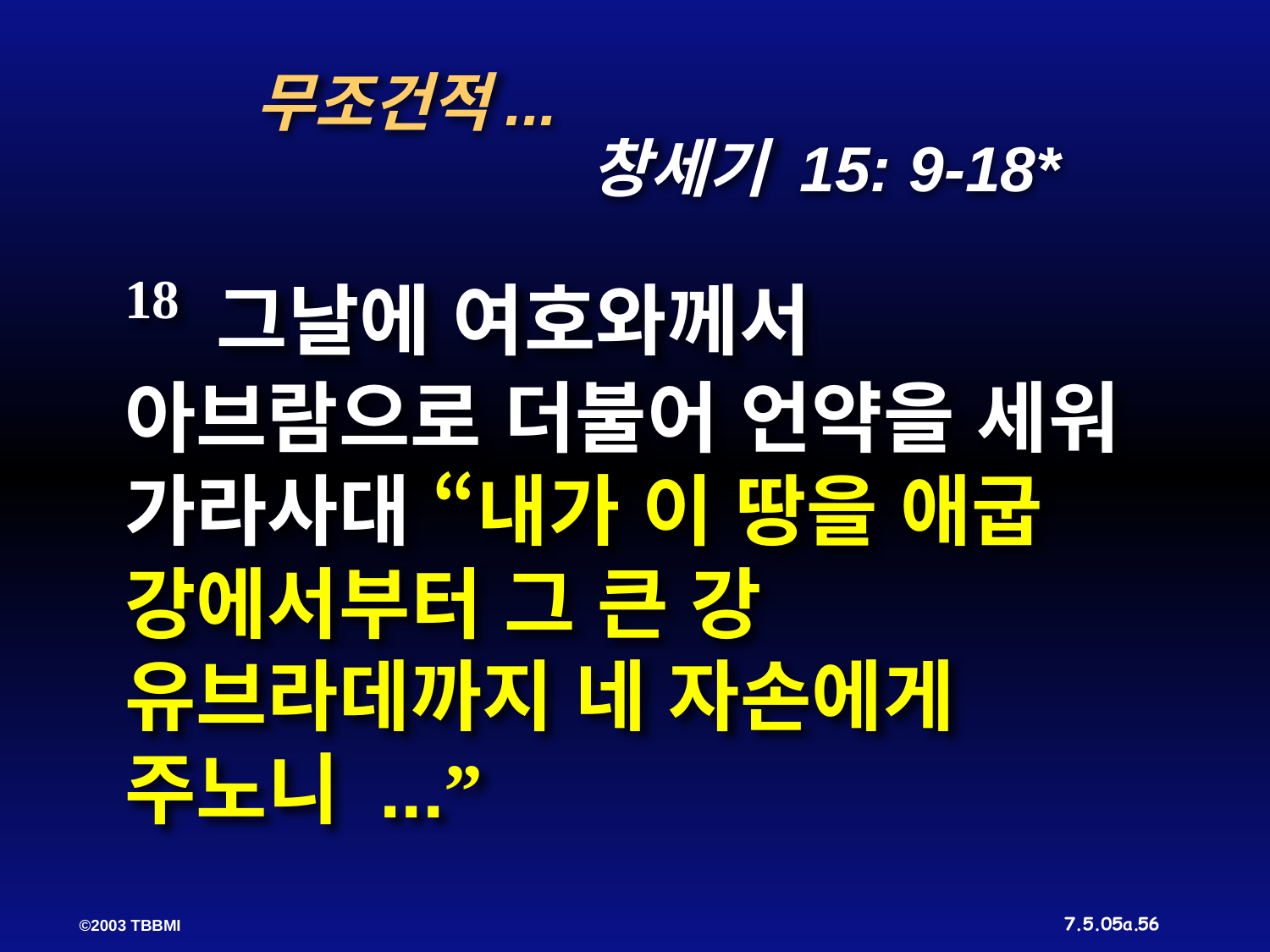

무조건적...
                  창세기 15: 9-18*
18 그날에 여호와께서 아브람으로 더불어 언약을 세워 가라사대 “내가 이 땅을 애굽 강에서부터 그 큰 강 유브라데까지 네 자손에게 주노니 ...”
56